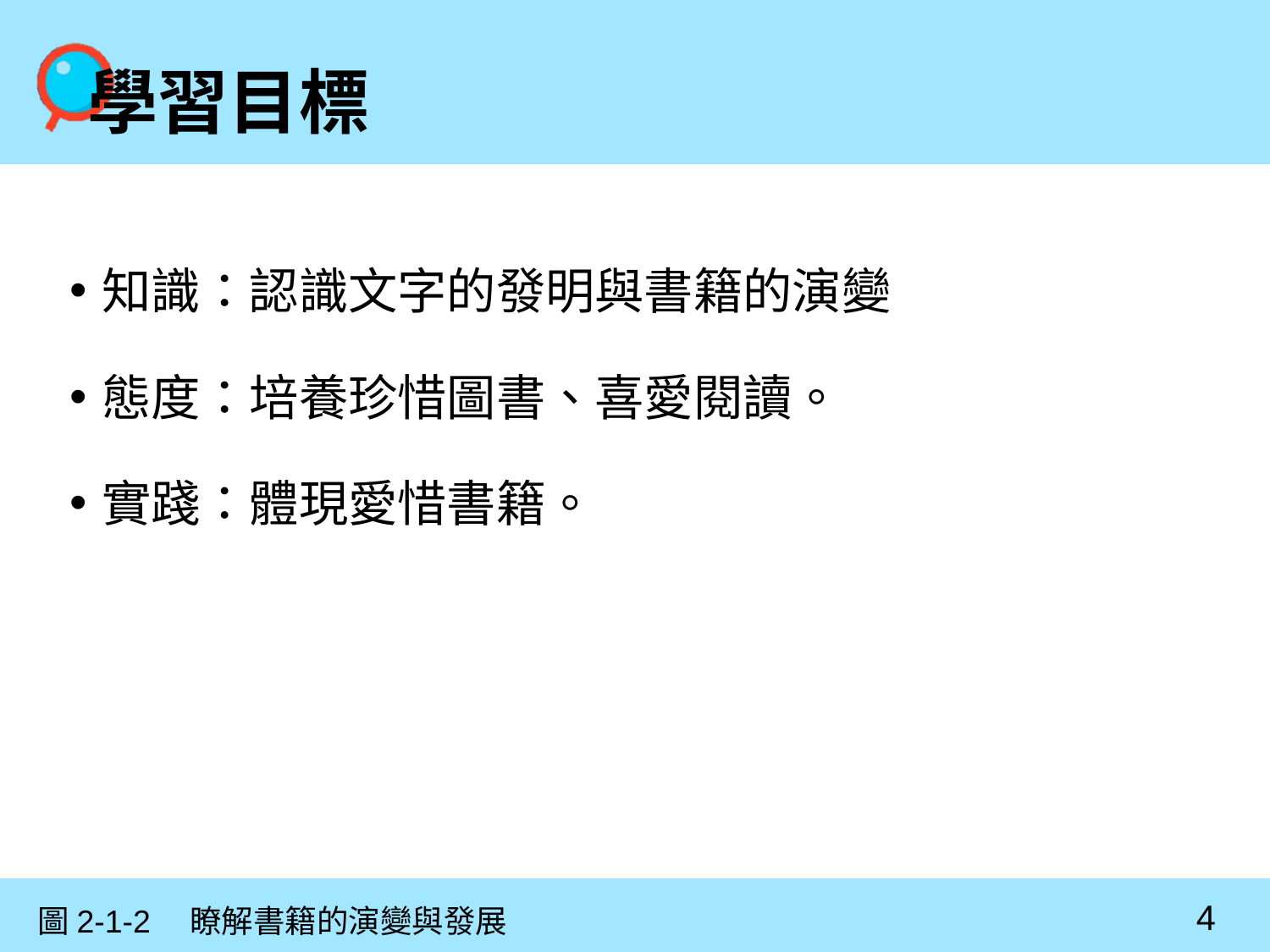

# 學習目標
知識：認識文字的發明與書籍的演變
態度：培養珍惜圖書、喜愛閱讀。
實踐：體現愛惜書籍。
4
圖2-1-2　瞭解書籍的演變與發展